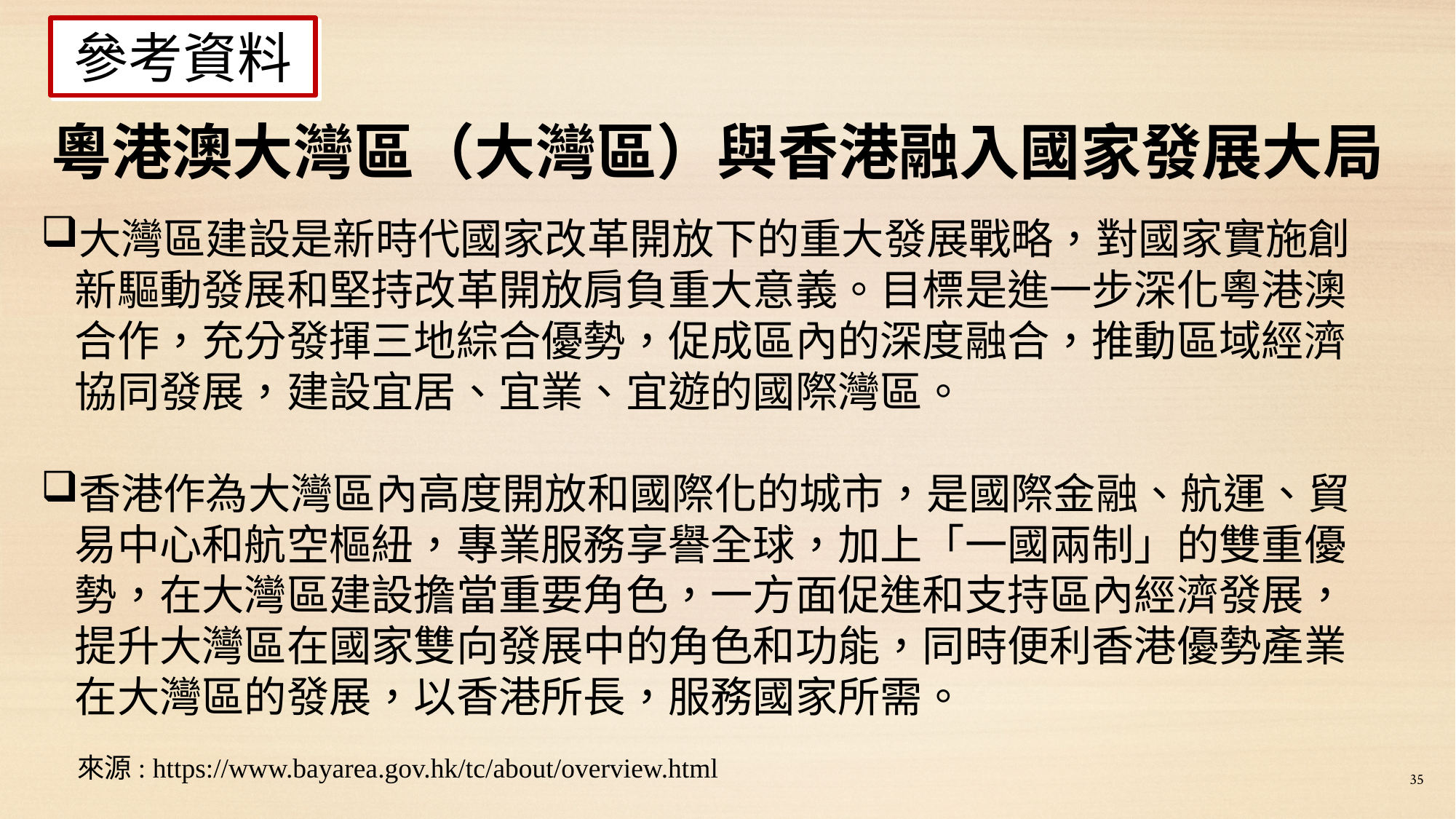

參考資料
粵港澳大灣區（大灣區）與香港融入國家發展大局
大灣區建設是新時代國家改革開放下的重大發展戰略，對國家實施創新驅動發展和堅持改革開放肩負重大意義。目標是進一步深化粵港澳合作，充分發揮三地綜合優勢，促成區內的深度融合，推動區域經濟協同發展，建設宜居、宜業、宜遊的國際灣區。

香港作為大灣區內高度開放和國際化的城市，是國際金融、航運、貿易中心和航空樞紐，專業服務享譽全球，加上「一國兩制」的雙重優勢，在大灣區建設擔當重要角色，一方面促進和支持區內經濟發展，提升大灣區在國家雙向發展中的角色和功能，同時便利香港優勢產業在大灣區的發展，以香港所長，服務國家所需。

來源: https://www.bayarea.gov.hk/tc/about/overview.html
35